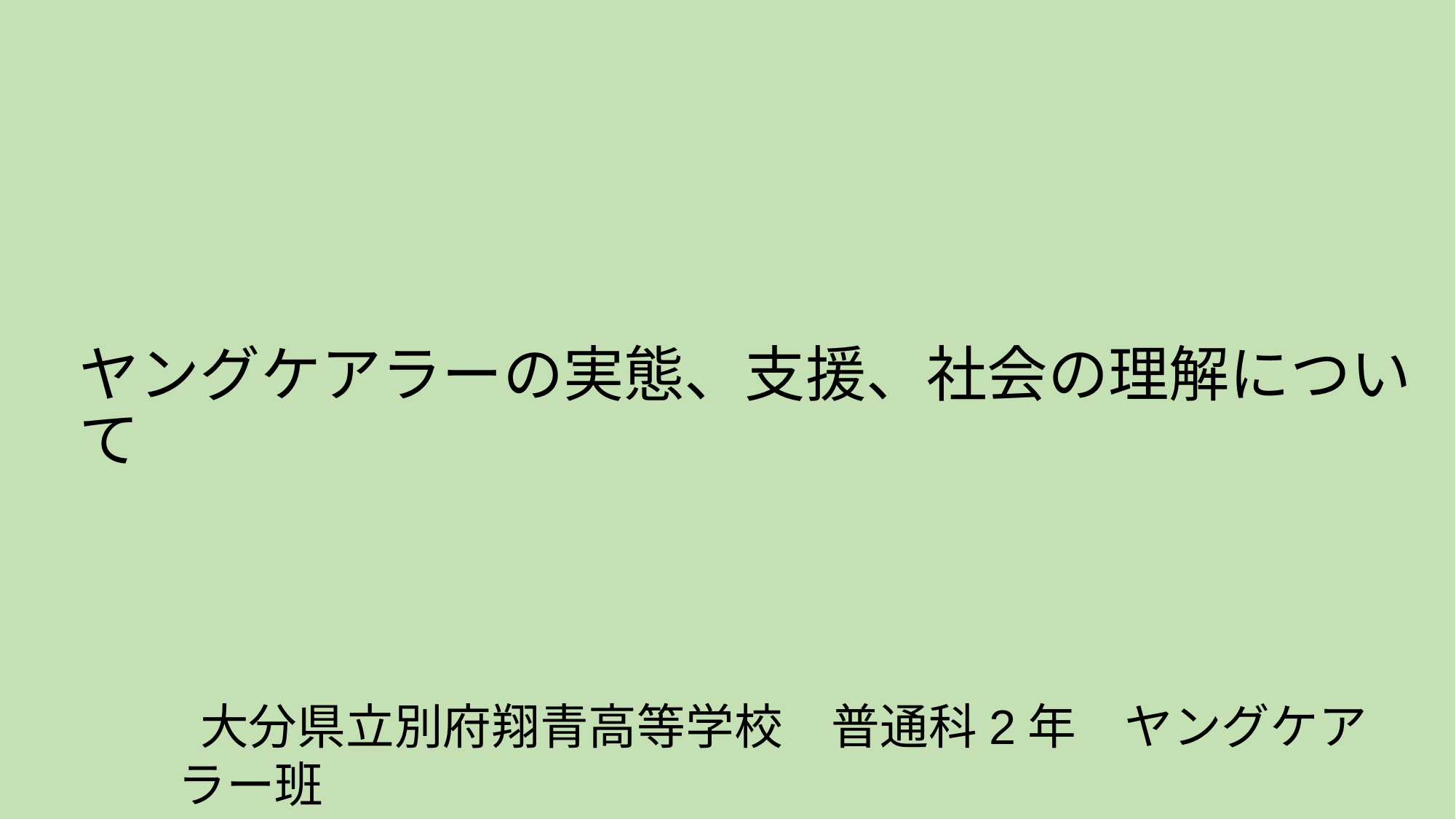

# ヤングケアラーの実態、支援、社会の理解について

 大分県立別府翔青高等学校　普通科2年　ヤングケアラー班